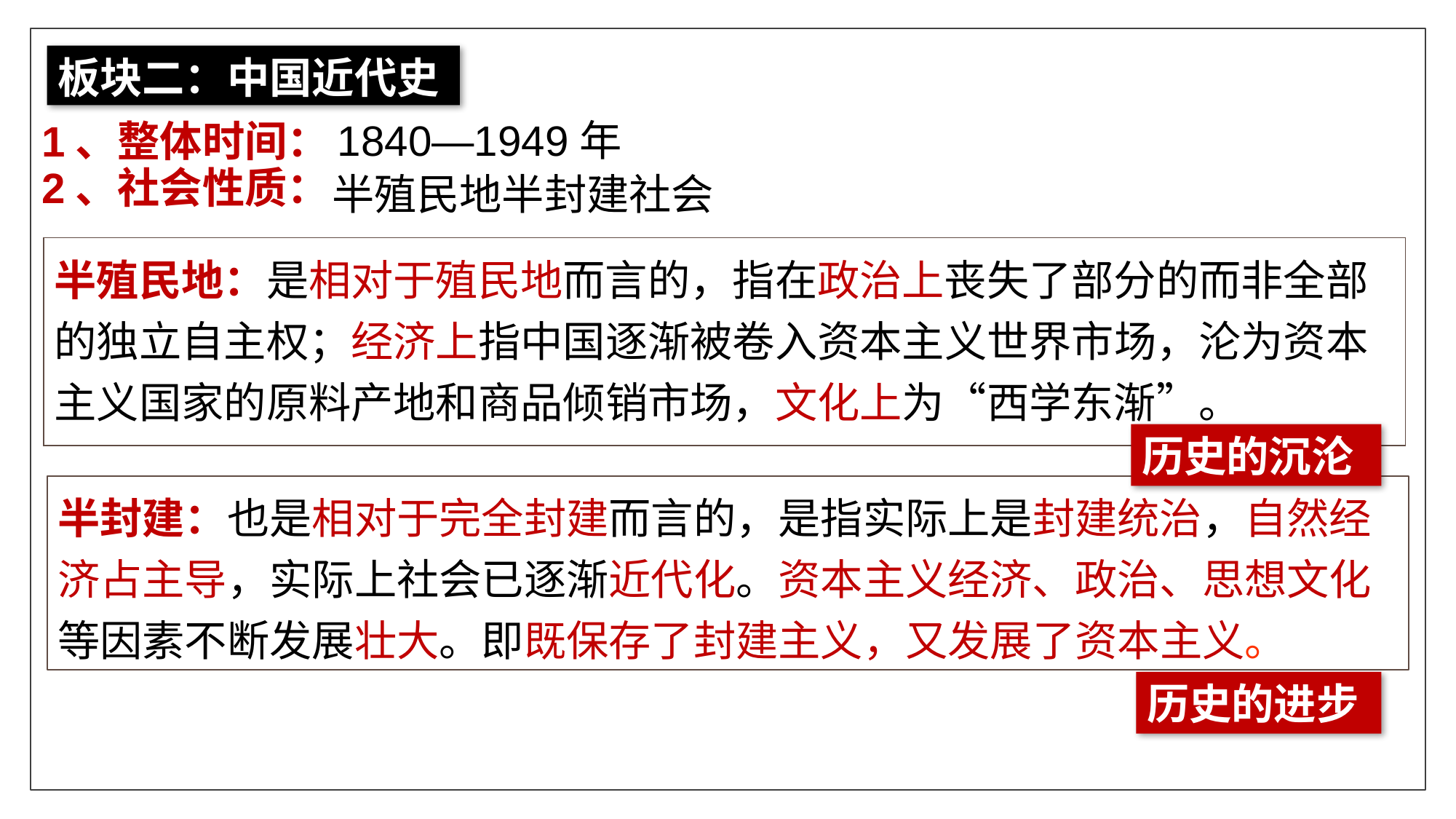

板块二：中国近代史
1840—1949年
1、整体时间：
2、社会性质：
半殖民地半封建社会
半殖民地：是相对于殖民地而言的，指在政治上丧失了部分的而非全部的独立自主权；经济上指中国逐渐被卷入资本主义世界市场，沦为资本主义国家的原料产地和商品倾销市场，文化上为“西学东渐”。
历史的沉沦
半封建：也是相对于完全封建而言的，是指实际上是封建统治，自然经济占主导，实际上社会已逐渐近代化。资本主义经济、政治、思想文化等因素不断发展壮大。即既保存了封建主义，又发展了资本主义。
历史的进步